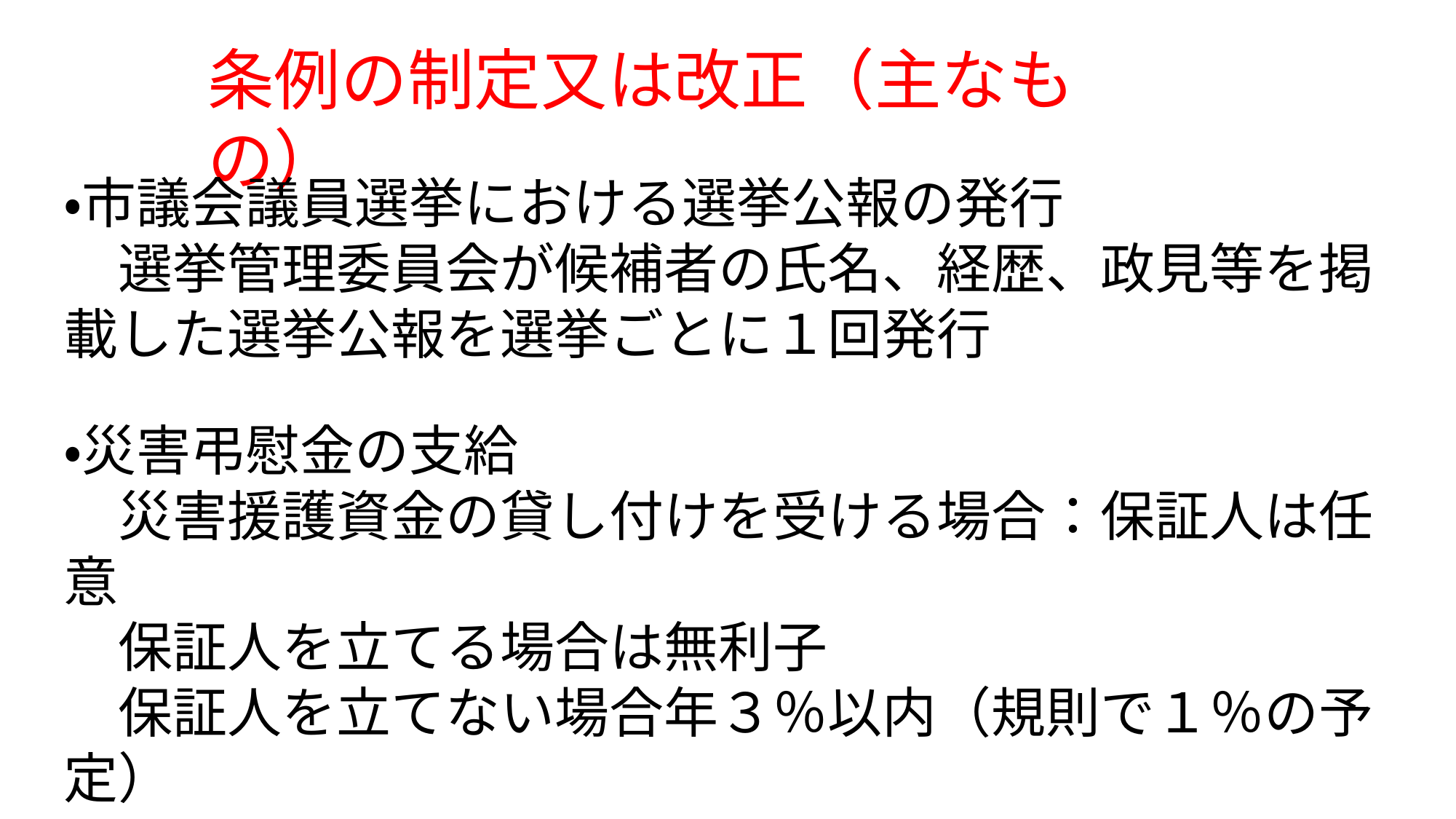

条例の制定又は改正（主なもの）
・市議会議員選挙における選挙公報の発行
　選挙管理委員会が候補者の氏名、経歴、政見等を掲載した選挙公報を選挙ごとに１回発行
・災害弔慰金の支給
　災害援護資金の貸し付けを受ける場合：保証人は任意
　保証人を立てる場合は無利子
　保証人を立てない場合年３％以内（規則で１％の予定）
　３５０万円以下